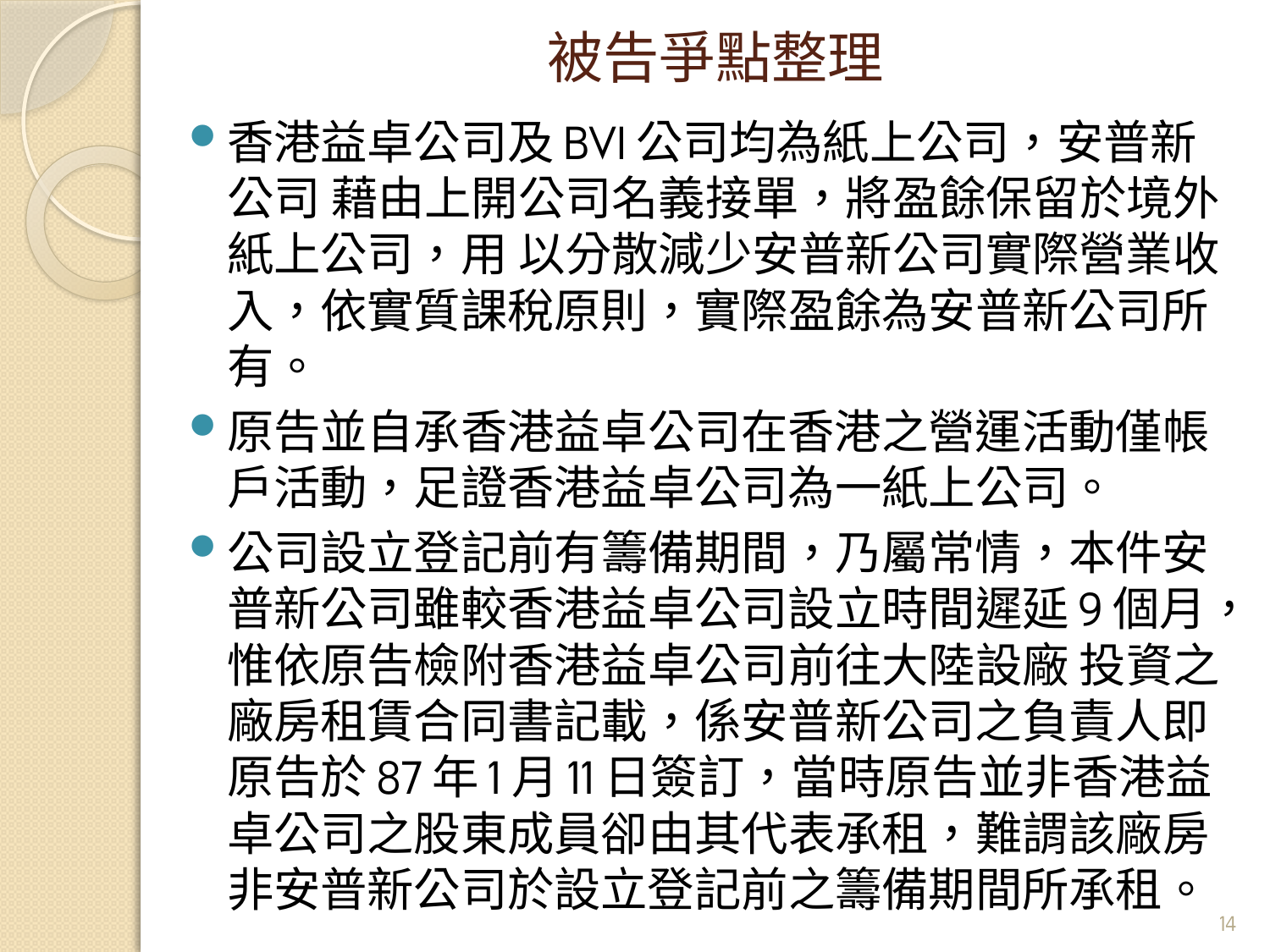

# 被告爭點整理
香港益卓公司及BVI公司均為紙上公司，安普新公司 藉由上開公司名義接單，將盈餘保留於境外紙上公司，用 以分散減少安普新公司實際營業收入，依實質課稅原則，實際盈餘為安普新公司所有。
原告並自承香港益卓公司在香港之營運活動僅帳戶活動，足證香港益卓公司為一紙上公司。
公司設立登記前有籌備期間，乃屬常情，本件安普新公司雖較香港益卓公司設立時間遲延9個月，惟依原告檢附香港益卓公司前往大陸設廠 投資之廠房租賃合同書記載，係安普新公司之負責人即原告於87年1月11日簽訂，當時原告並非香港益卓公司之股東成員卻由其代表承租，難謂該廠房非安普新公司於設立登記前之籌備期間所承租。

14